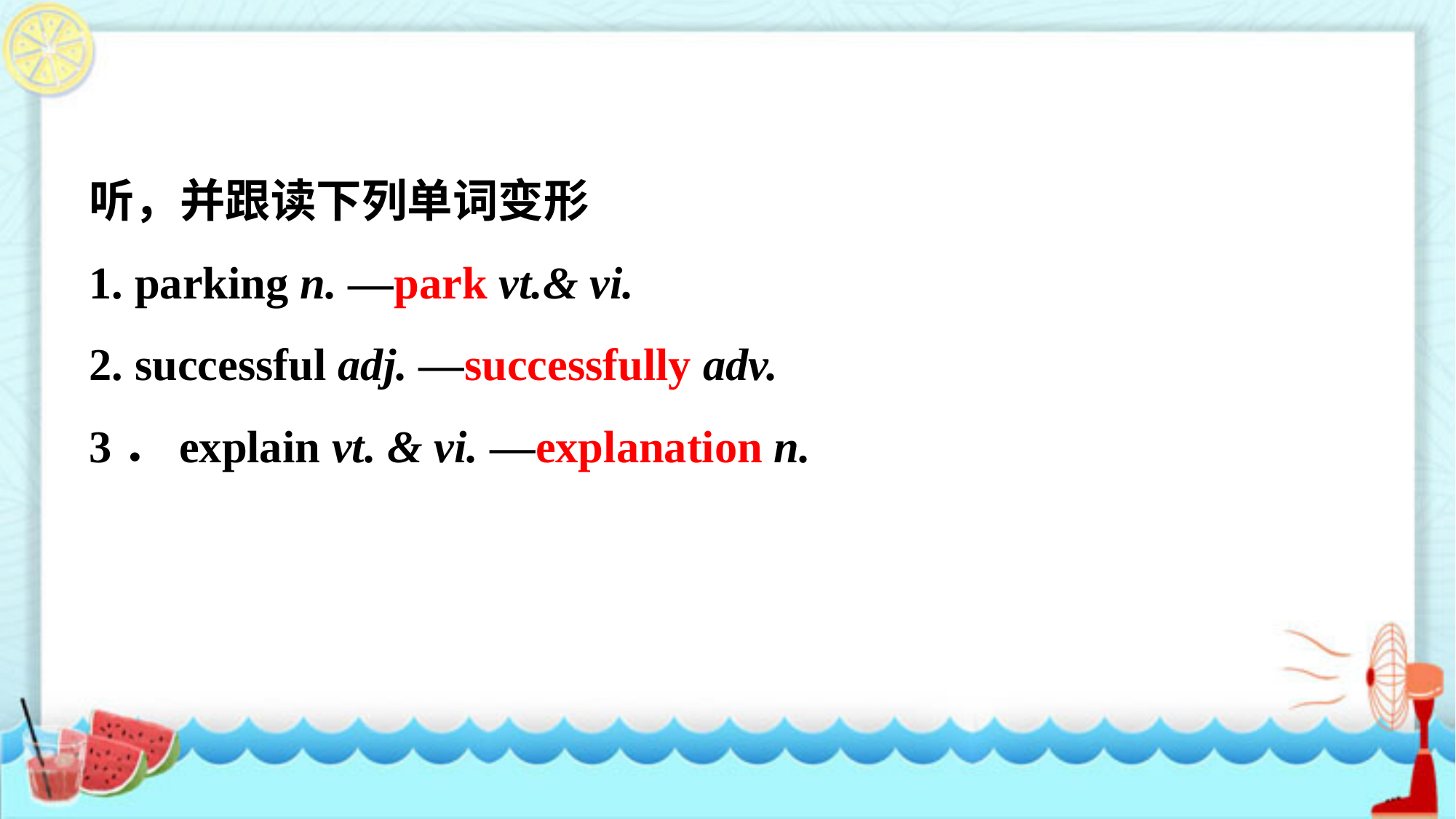

听，并跟读下列单词变形
1. parking n. —park vt.& vi.
2. successful adj. —successfully adv.
3．explain vt. & vi. —explanation n.